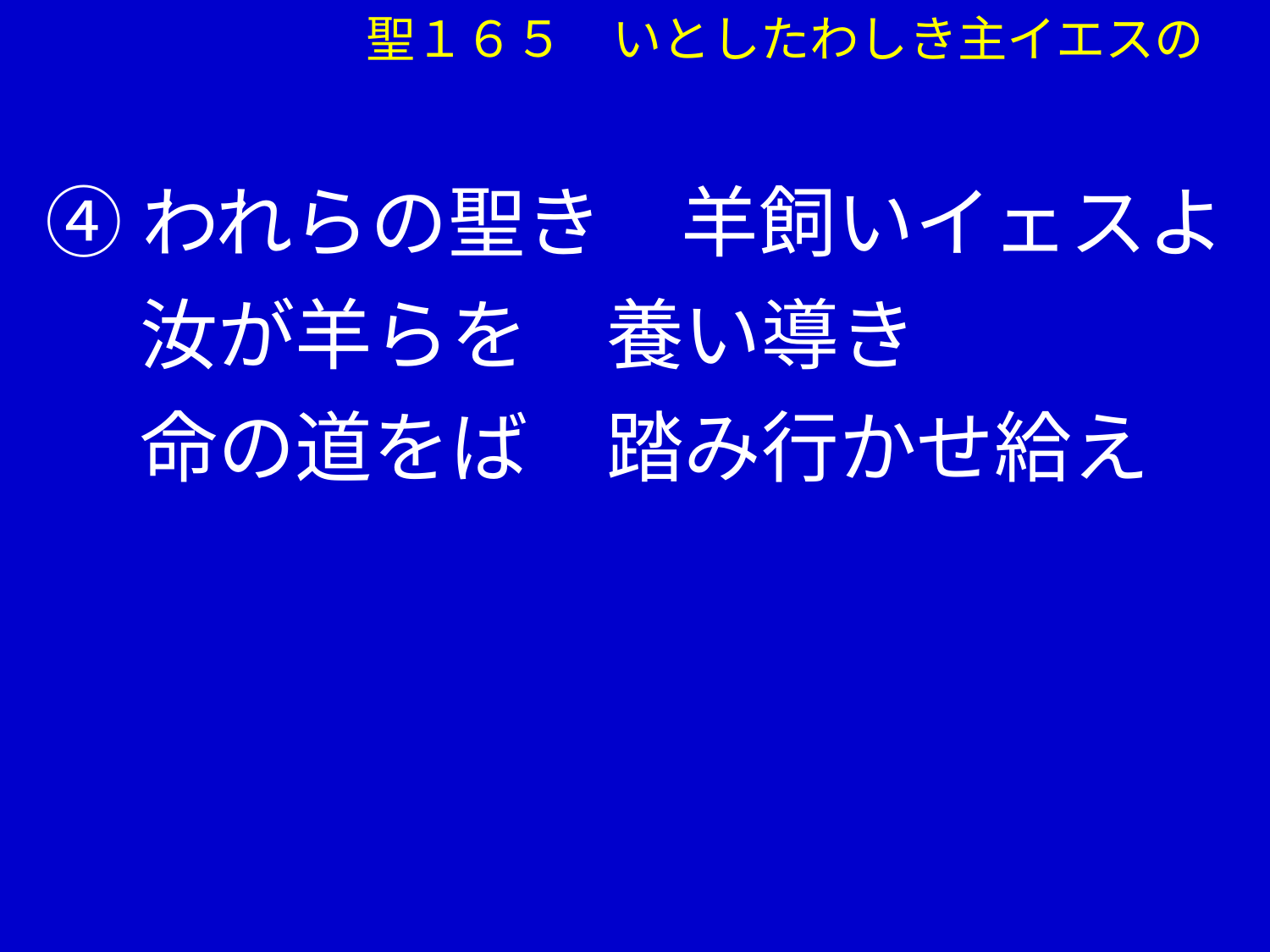

聖１６５　いとしたわしき主イエスの

④われらの聖き　羊飼いイェスよ
　 汝が羊らを　養い導き
　 命の道をば　踏み行かせ給え